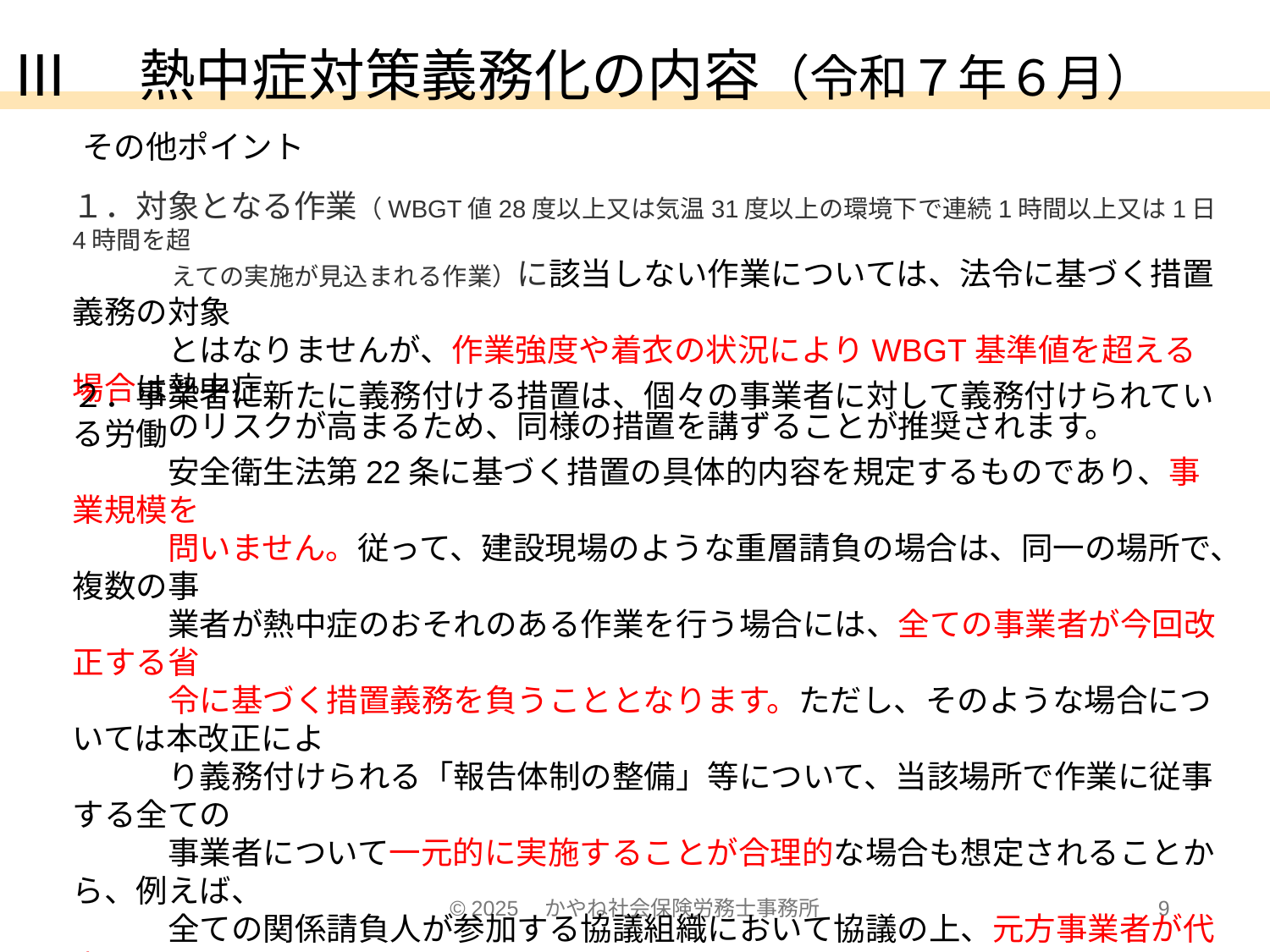

Ⅲ　熱中症対策義務化の内容（令和７年６月）
その他ポイント
１．対象となる作業（WBGT値28度以上又は気温31度以上の環境下で連続1時間以上又は1日4時間を超
　　　　えての実施が見込まれる作業）に該当しない作業については、法令に基づく措置義務の対象
　　　とはなりませんが、作業強度や着衣の状況によりWBGT基準値を超える場合は熱中症
　　　のリスクが高まるため、同様の措置を講ずることが推奨されます。
２．事業者に新たに義務付ける措置は、個々の事業者に対して義務付けられている労働
　　　安全衛生法第22条に基づく措置の具体的内容を規定するものであり、事業規模を
　　　問いません。従って、建設現場のような重層請負の場合は、同一の場所で、複数の事
　　　業者が熱中症のおそれのある作業を行う場合には、全ての事業者が今回改正する省
　　　令に基づく措置義務を負うこととなります。ただし、そのような場合については本改正によ
　　　り義務付けられる「報告体制の整備」等について、当該場所で作業に従事する全ての
　　　事業者について一元的に実施することが合理的な場合も想定されることから、例えば、
　　　全ての関係請負人が参加する協議組織において協議の上、元方事業者が代表して
　　　「報告体制の整備」、「実施手順の作成」、「関係労働者への周知」を実施することも
　　　考えられ、そのような場合は、関係請負人が重ねてこれらの措置を実施する必要はあ
　　　りません。※作業を請け負わせる一人親方等や、同じ場所で作業を行う労働者以外の人に対し
　　　ても、労働者と同等の保護が図られるように注意（「労働安全衛生規則等の一部を改正する省
　　　令（厚生労働省令第八十二号）基発0415 第１号 令和４年４月15日」
© 2025　かやね社会保険労務士事務所
9